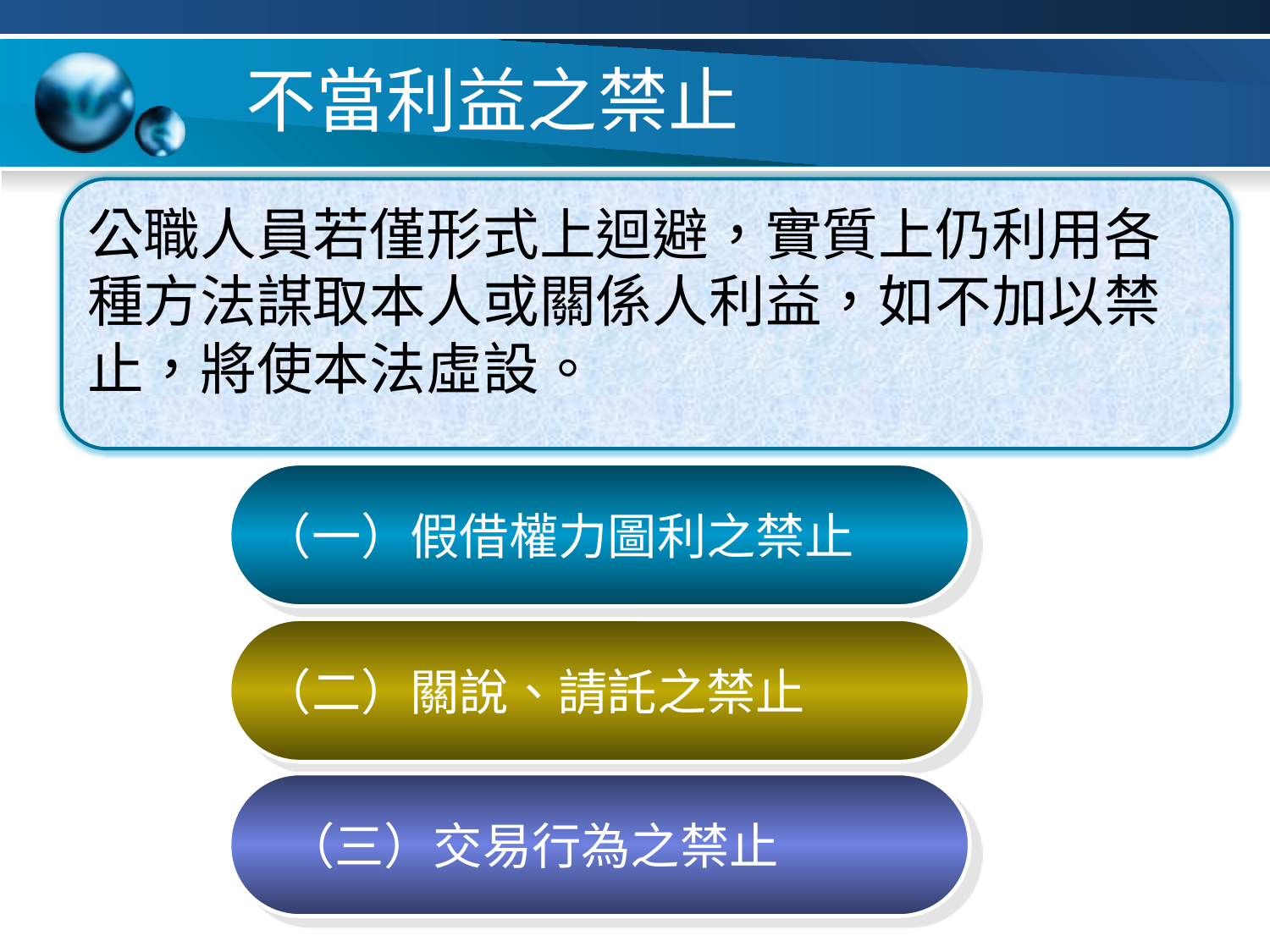

# 不當利益之禁止
公職人員若僅形式上迴避，實質上仍利用各種方法謀取本人或關係人利益，如不加以禁止，將使本法虛設。

（一）假借權力圖利之禁止
（二）關說、請託之禁止
 （三）交易行為之禁止